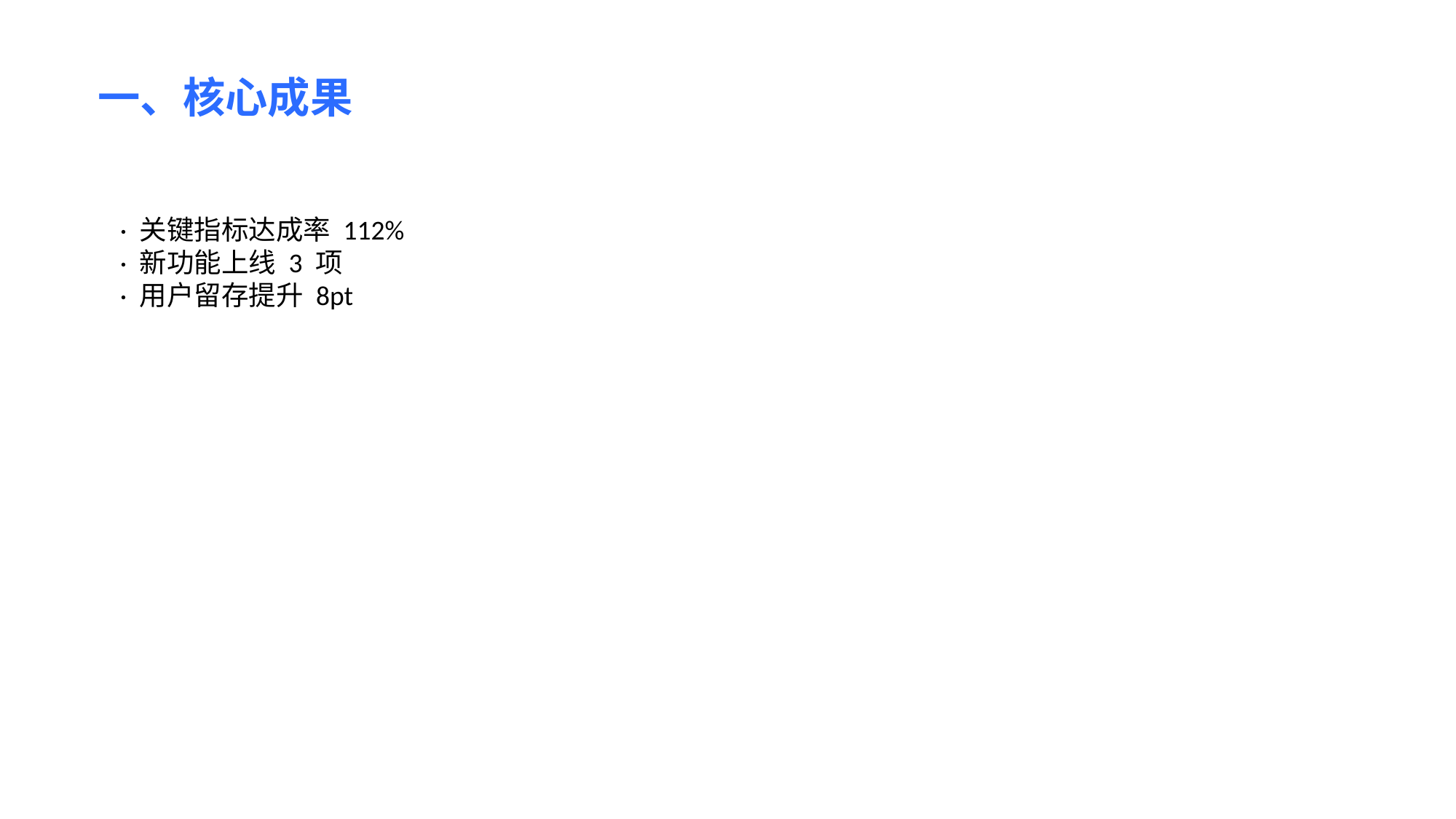

一、核心成果
· 关键指标达成率 112%
· 新功能上线 3 项
· 用户留存提升 8pt